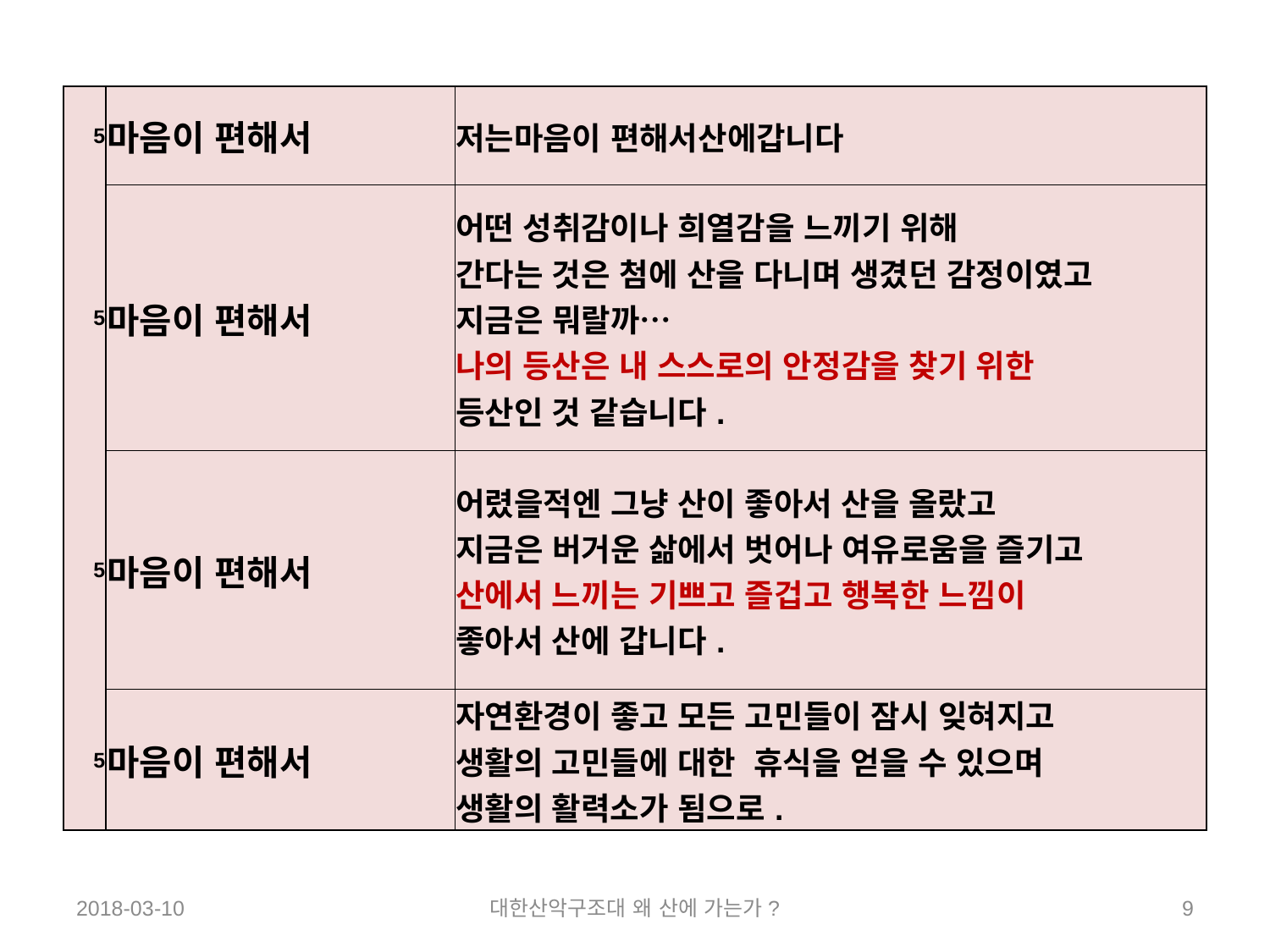

| 5 | 마음이 편해서 | 저는마음이 편해서산에갑니다 |
| --- | --- | --- |
| 5 | 마음이 편해서 | 어떤 성취감이나 희열감을 느끼기 위해 간다는 것은 첨에 산을 다니며 생겼던 감정이였고 지금은 뭐랄까… 나의 등산은 내 스스로의 안정감을 찾기 위한 등산인 것 같습니다. |
| 5 | 마음이 편해서 | 어렸을적엔 그냥 산이 좋아서 산을 올랐고 지금은 버거운 삶에서 벗어나 여유로움을 즐기고 산에서 느끼는 기쁘고 즐겁고 행복한 느낌이 좋아서 산에 갑니다. |
| 5 | 마음이 편해서 | 자연환경이 좋고 모든 고민들이 잠시 잊혀지고 생활의 고민들에 대한  휴식을 얻을 수 있으며 생활의 활력소가 됨으로. |
2018-03-10
대한산악구조대 왜 산에 가는가?
9